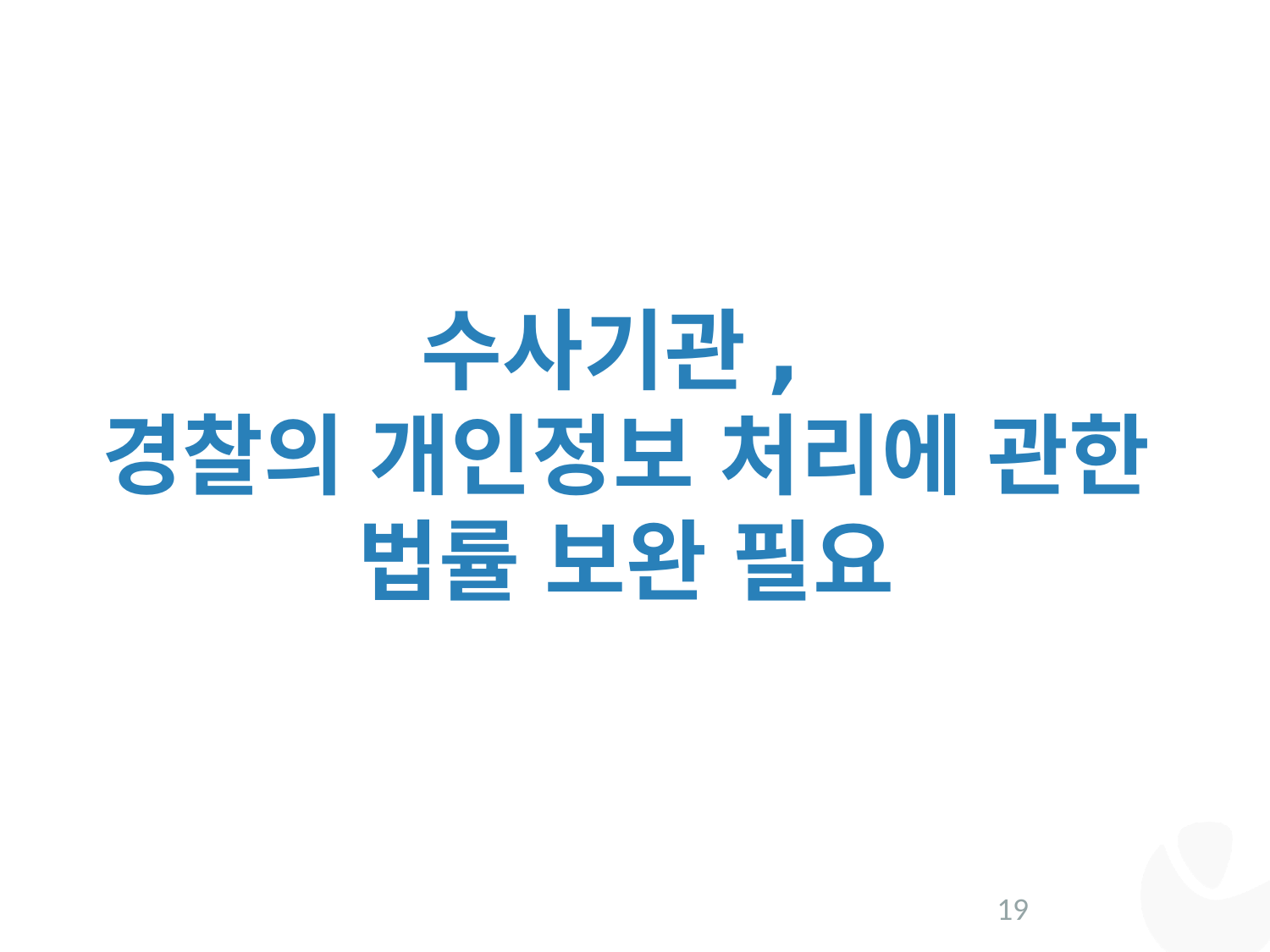

수사기관,
경찰의 개인정보 처리에 관한 법률 보완 필요
19